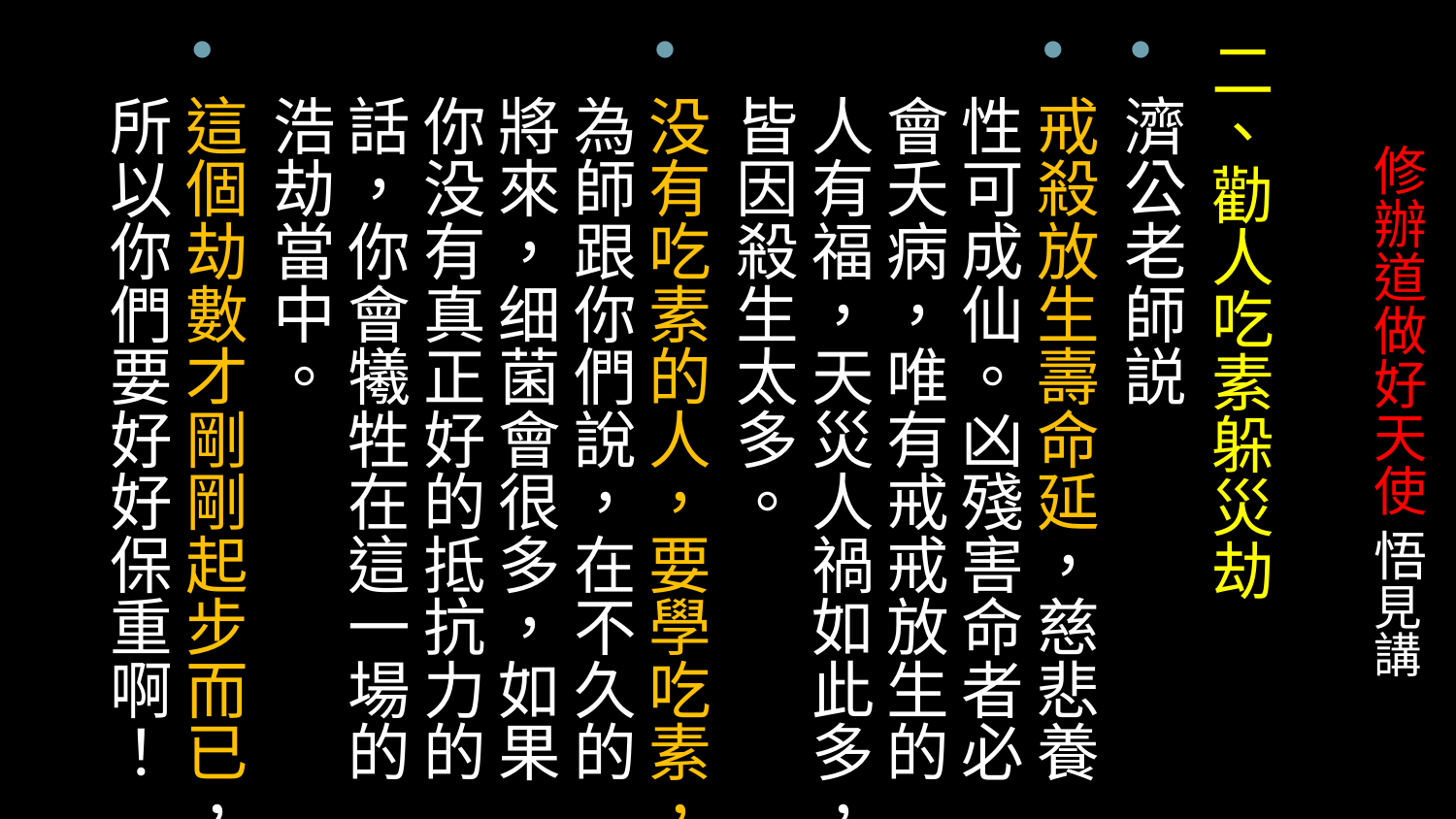

二、勸人吃素躲災劫
濟公老師説
戒殺放生壽命延，慈悲養性可成仙。凶殘害命者必會夭病，唯有戒戒放生的人有福，天災人禍如此多，皆因殺生太多。
没有吃素的人，要學吃素，為師跟你們說，在不久的將來，细菌會很多，如果你没有真正好的抵抗力的話，你會犧牲在這一場的浩劫當中。
這個劫數才剛剛起步而已，所以你們要好好保重啊！

# 修辦道做好天使 悟見講